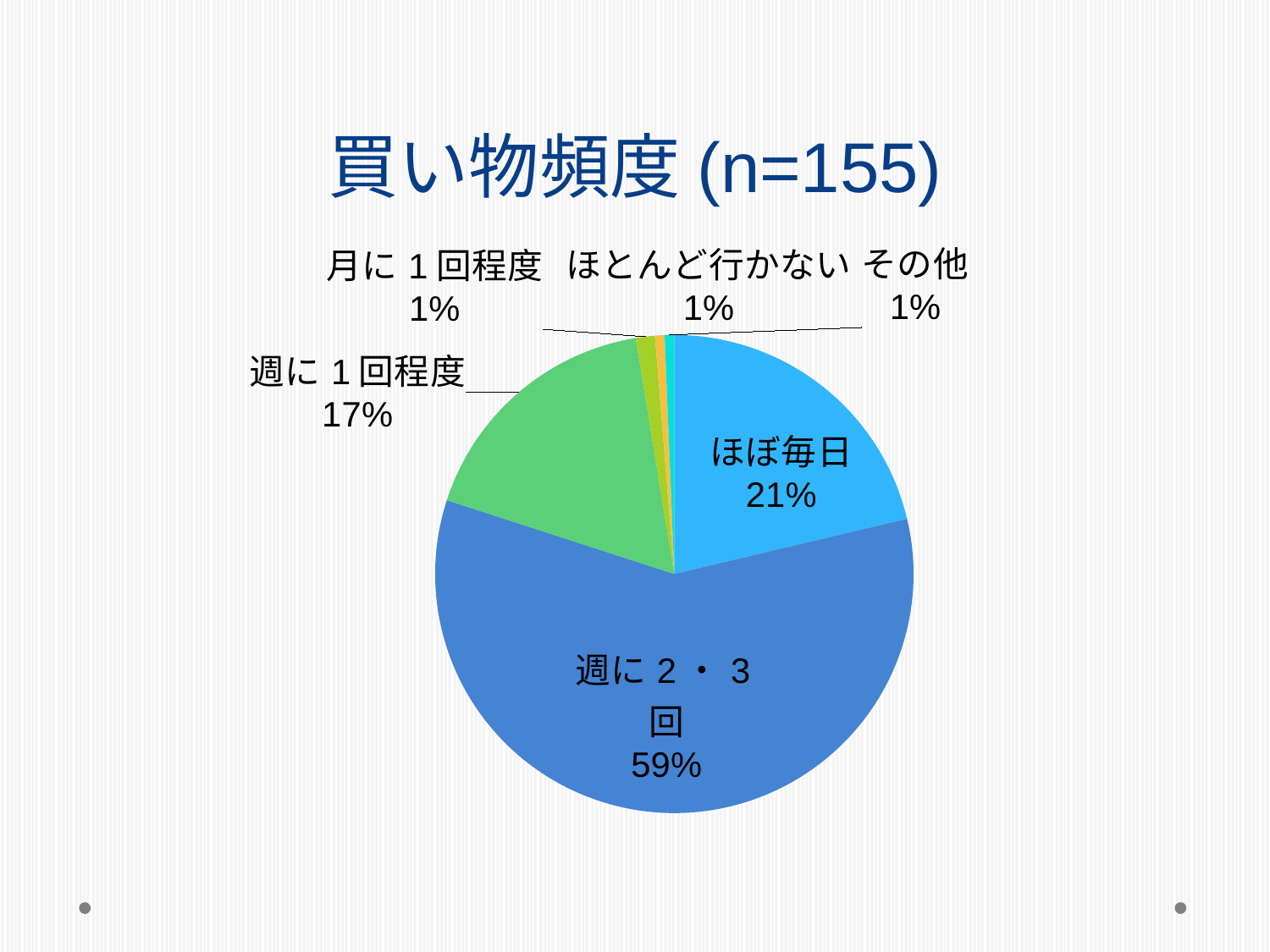

# 買い物頻度(n=155)

### Chart

| Category |  |
|---|---|
| ほぼ毎日 | 33.0 |
| 週に2・3回 | 91.0 |
| 週に1回程度 | 27.0 |
| 月に1回程度 | 2.0 |
| ほとんど行かない | 1.0 |
| その他 | 1.0 |